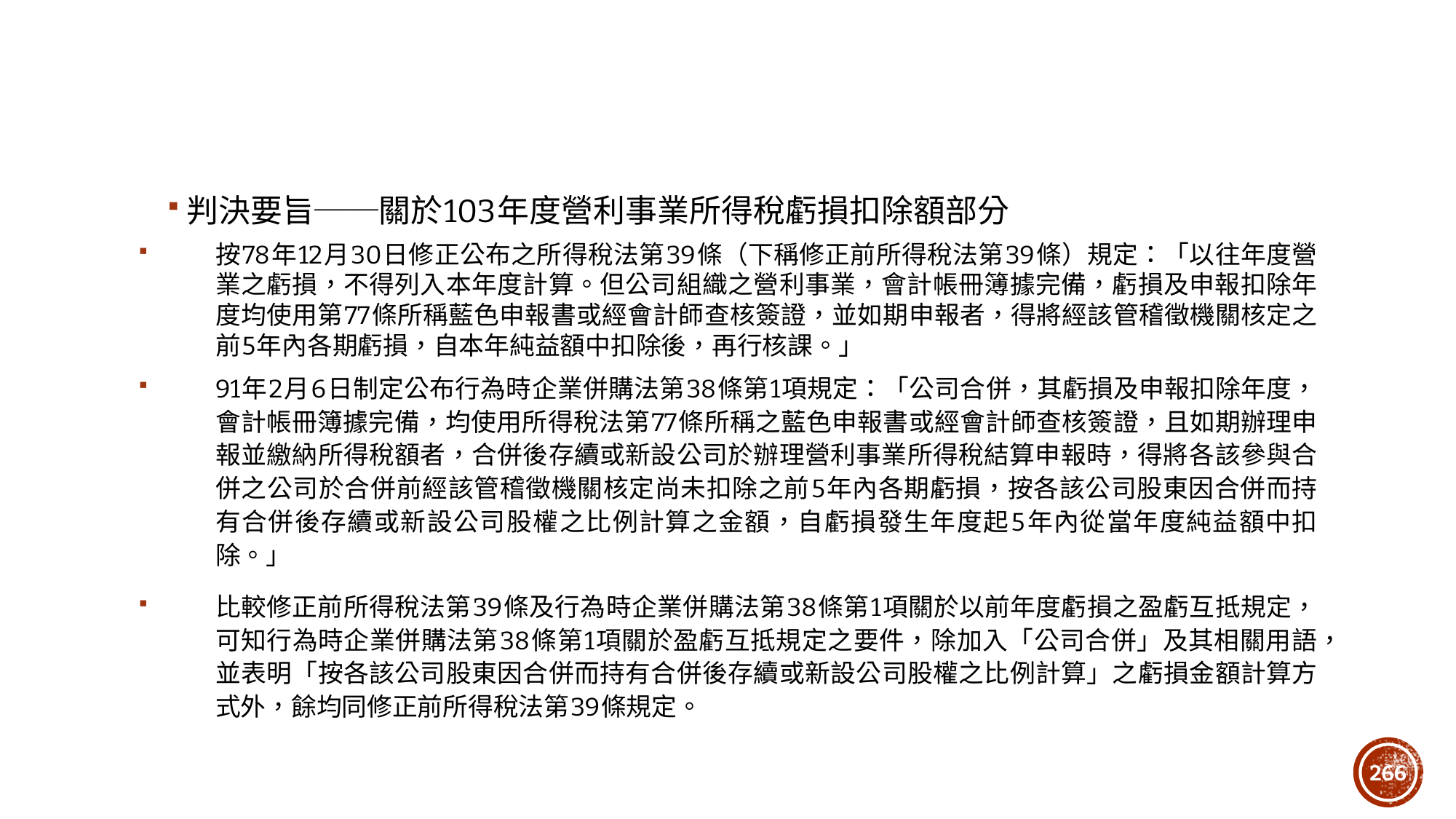

#

判決要旨──關於103年度營利事業所得稅虧損扣除額部分

按78年12月30日修正公布之所得稅法第39條（下稱修正前所得稅法第39條）規定：「以往年度營業之虧損，不得列入本年度計算。但公司組織之營利事業，會計帳冊簿據完備，虧損及申報扣除年度均使用第77條所稱藍色申報書或經會計師查核簽證，並如期申報者，得將經該管稽徵機關核定之前5年內各期虧損，自本年純益額中扣除後，再行核課。」

91年2月6日制定公布行為時企業併購法第38條第1項規定：「公司合併，其虧損及申報扣除年度，會計帳冊簿據完備，均使用所得稅法第77條所稱之藍色申報書或經會計師查核簽證，且如期辦理申報並繳納所得稅額者，合併後存續或新設公司於辦理營利事業所得稅結算申報時，得將各該參與合併之公司於合併前經該管稽徵機關核定尚未扣除之前5年內各期虧損，按各該公司股東因合併而持有合併後存續或新設公司股權之比例計算之金額，自虧損發生年度起5年內從當年度純益額中扣除。」

比較修正前所得稅法第39條及行為時企業併購法第38條第1項關於以前年度虧損之盈虧互抵規定，可知行為時企業併購法第38條第1項關於盈虧互抵規定之要件，除加入「公司合併」及其相關用語，並表明「按各該公司股東因合併而持有合併後存續或新設公司股權之比例計算」之虧損金額計算方式外，餘均同修正前所得稅法第39條規定。

266